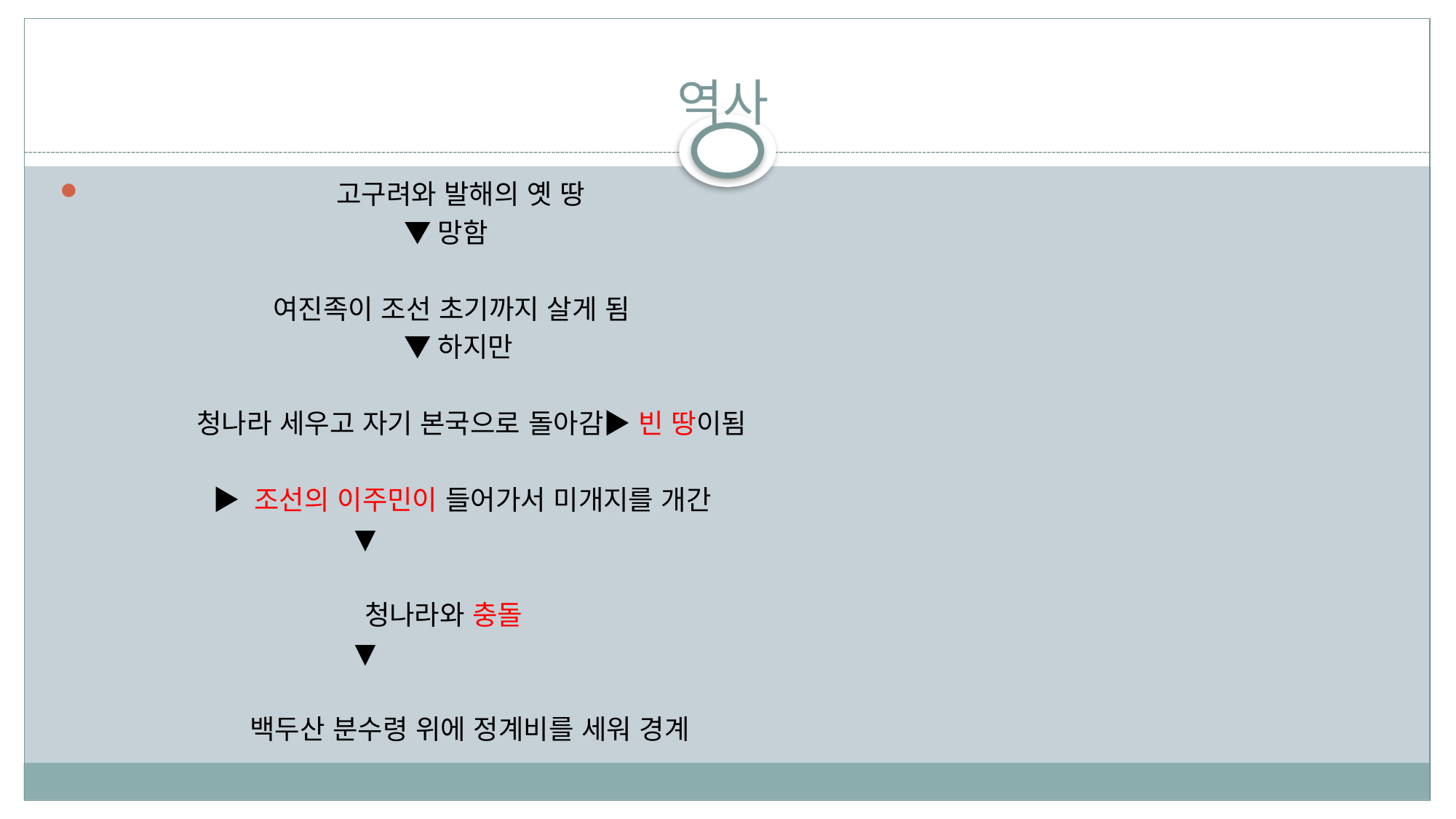

# 역사
                               고구려와 발해의 옛 땅
                                             ▼망함

                           여진족이 조선 초기까지 살게 됨
                                             ▼하지만

                 청나라 세우고 자기 본국으로 돌아감▶ 빈 땅이됨

                    ▶ 조선의 이주민이 들어가서 미개지를 개간
                                             ▼

                                       청나라와 충돌
                                             ▼

                        백두산 분수령 위에 정계비를 세워 경계